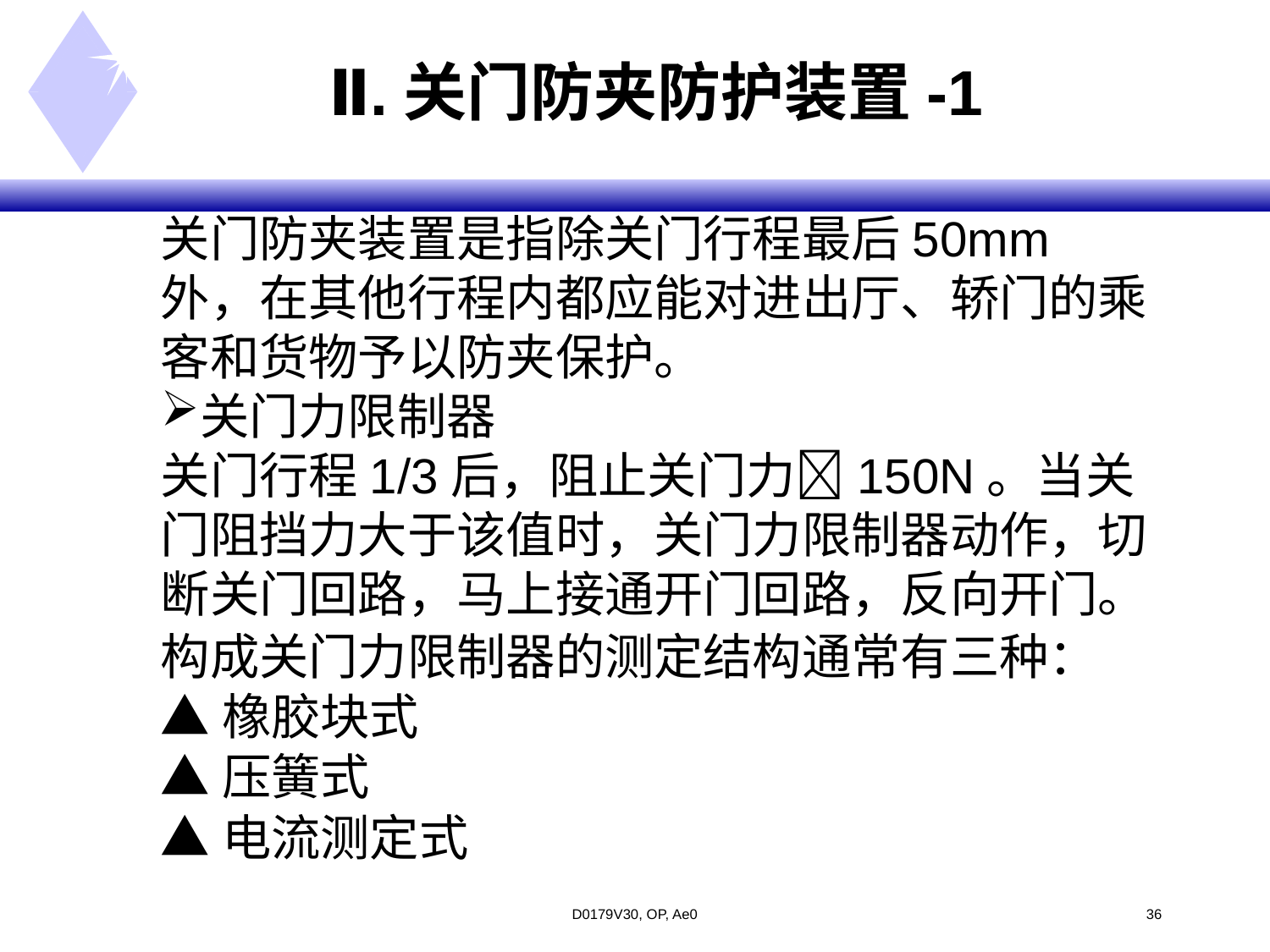

# Ⅱ.关门防夹防护装置-1
关门防夹装置是指除关门行程最后50mm外，在其他行程内都应能对进出厅、轿门的乘客和货物予以防夹保护。
关门力限制器
关门行程1/3后，阻止关门力≤150N。当关门阻挡力大于该值时，关门力限制器动作，切断关门回路，马上接通开门回路，反向开门。
构成关门力限制器的测定结构通常有三种：
▲橡胶块式
▲压簧式
▲电流测定式
D0179V30, OP, Ae0
36